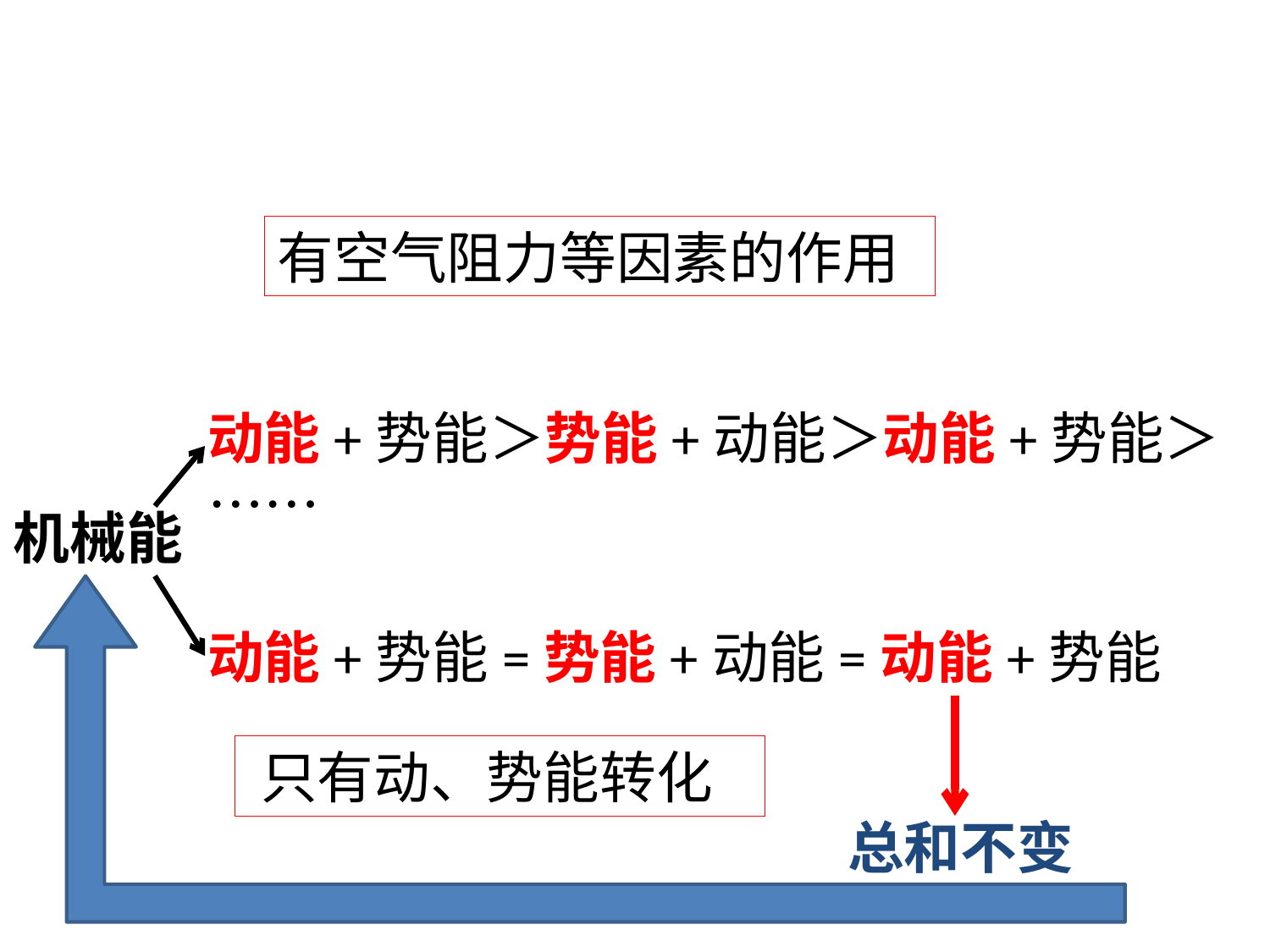

有空气阻力等因素的作用
动能+势能＞势能+动能＞动能+势能＞…… ﻿﻿﻿﻿﻿﻿
机械能

动能+势能=势能+动能=动能+势能
﻿只有动、势能转化
总和不变